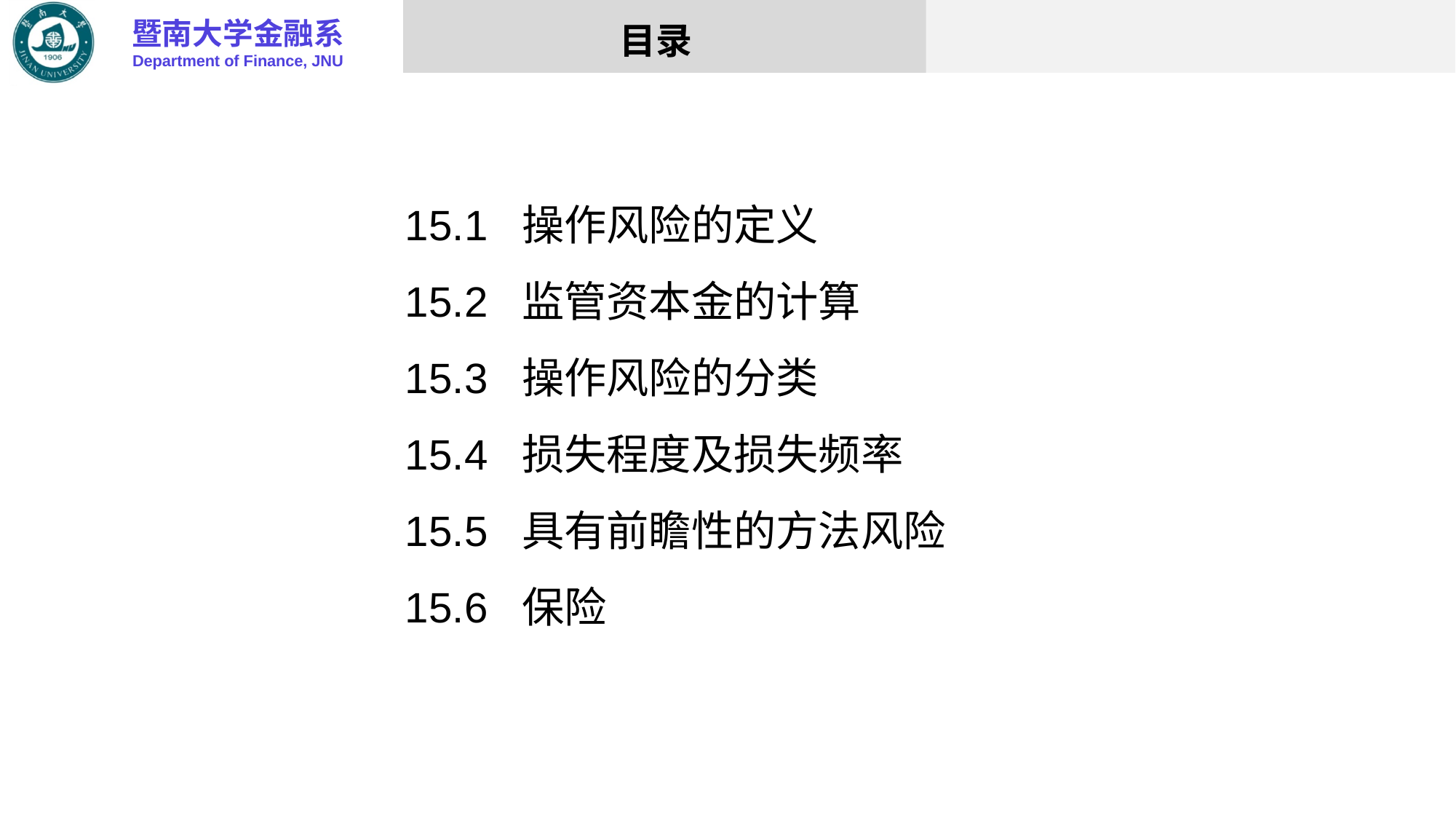

目录
15.1  操作风险的定义
15.2  监管资本金的计算
15.3  操作风险的分类
15.4  损失程度及损失频率
15.5  具有前瞻性的方法风险
15.6  保险